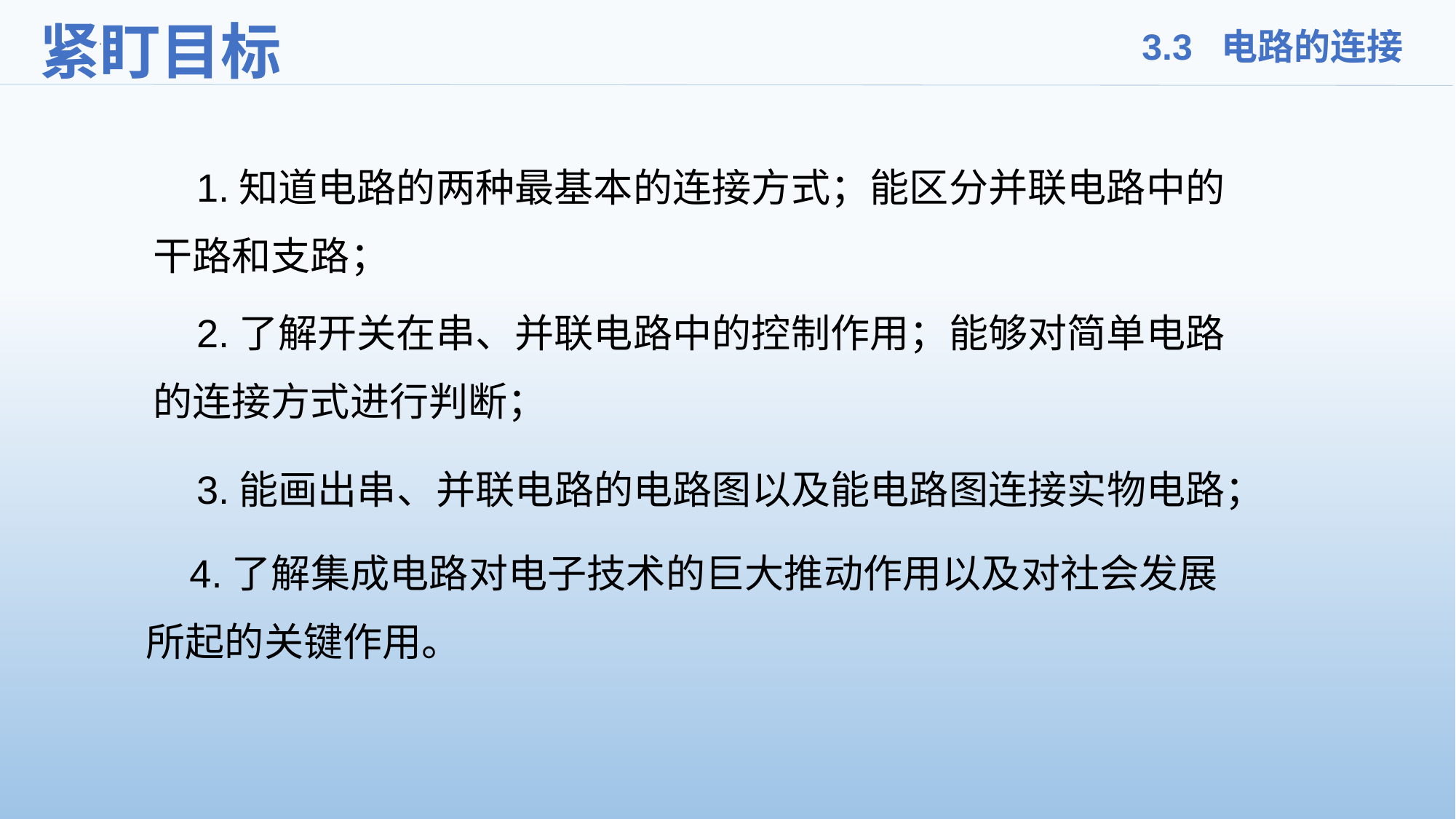

紧盯目标
    1.知道电路的两种最基本的连接方式；能区分并联电路中的干路和支路；
    2.了解开关在串、并联电路中的控制作用；能够对简单电路的连接方式进行判断；
    3.能画出串、并联电路的电路图以及能电路图连接实物电路；
    4.了解集成电路对电子技术的巨大推动作用以及对社会发展所起的关键作用。